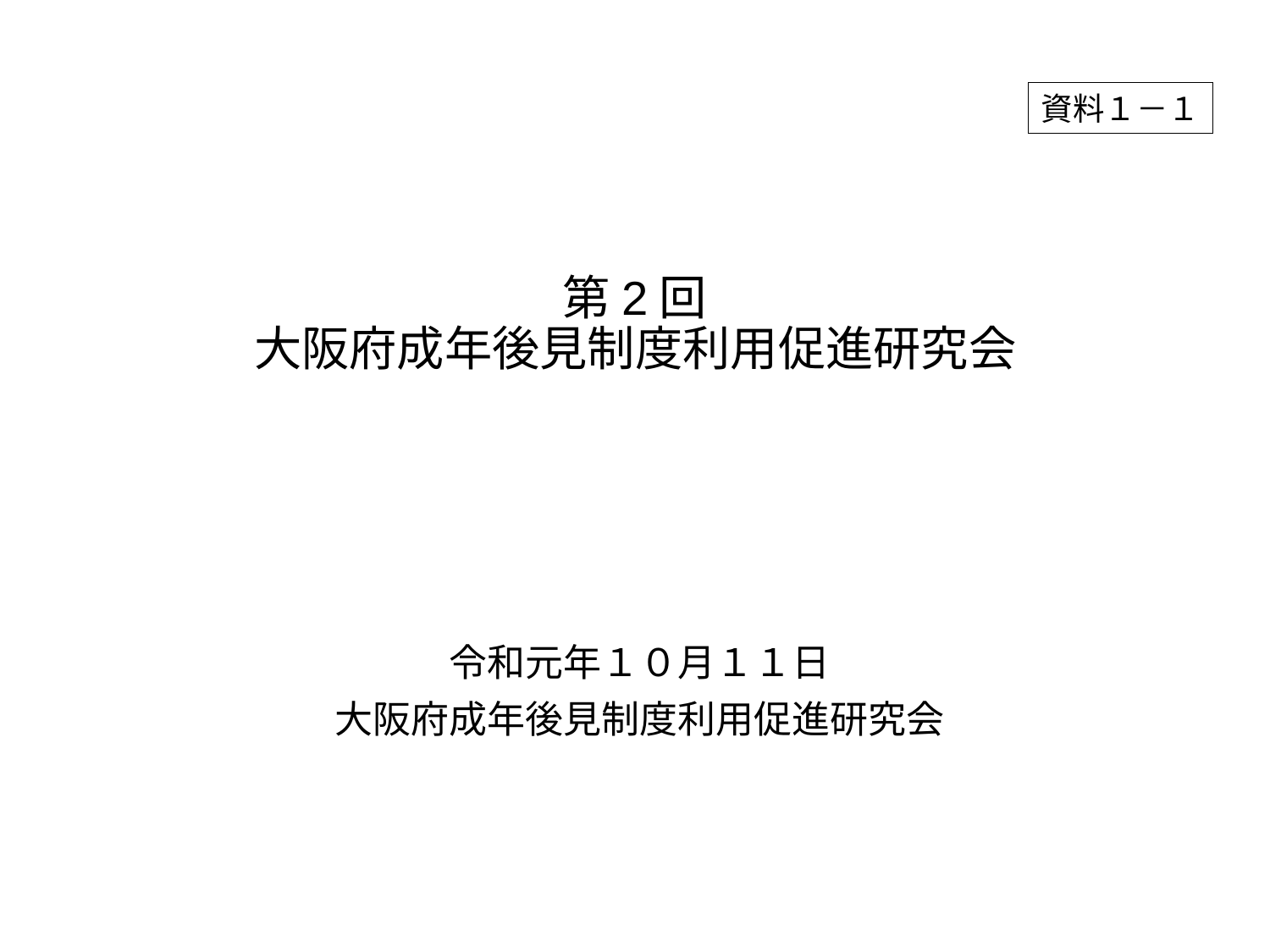

資料１－１
# 第2回 大阪府成年後見制度利用促進研究会

令和元年１０月１１日
大阪府成年後見制度利用促進研究会